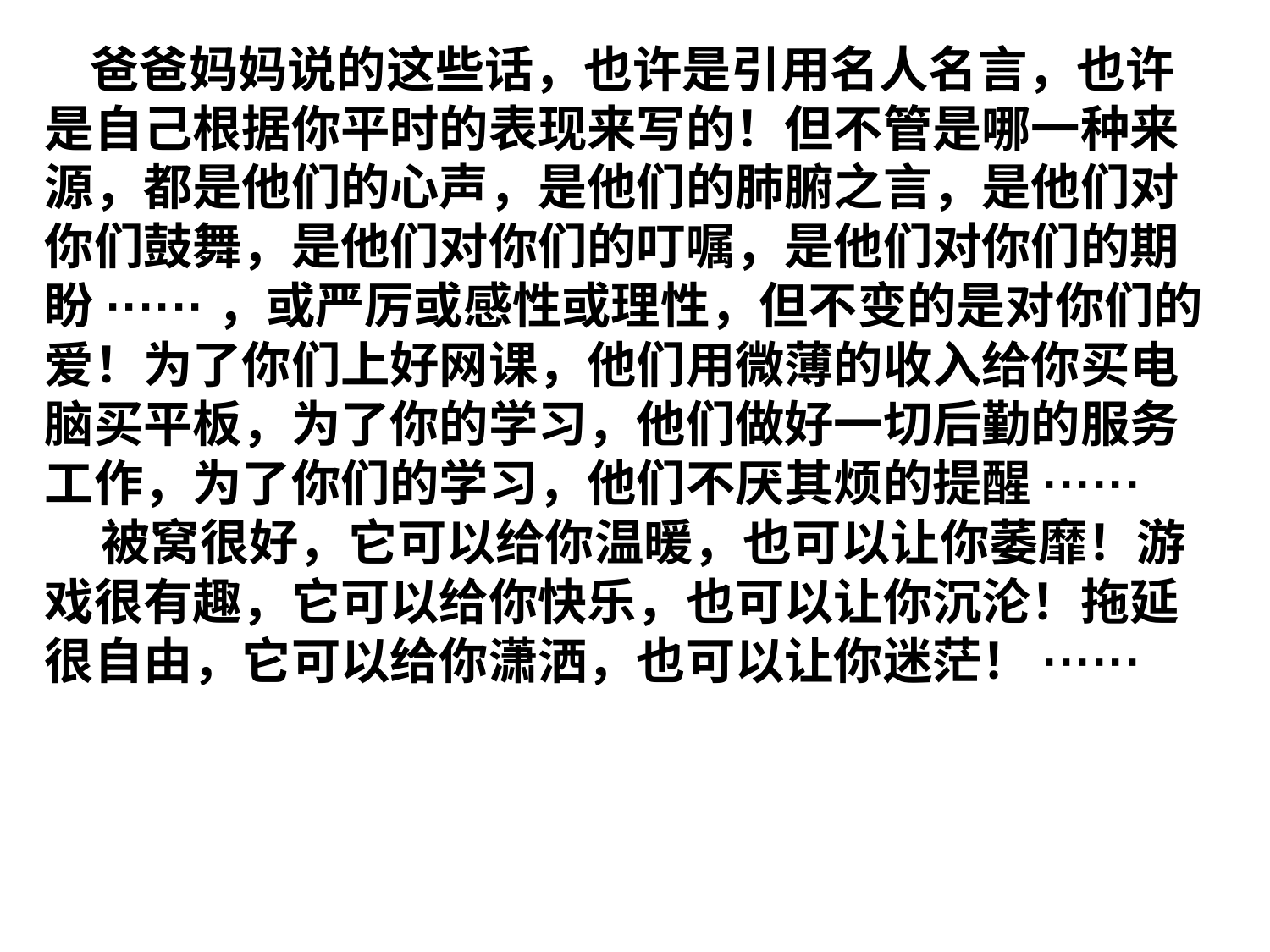

爸爸妈妈说的这些话，也许是引用名人名言，也许是自己根据你平时的表现来写的！但不管是哪一种来源，都是他们的心声，是他们的肺腑之言，是他们对你们鼓舞，是他们对你们的叮嘱，是他们对你们的期盼······，或严厉或感性或理性，但不变的是对你们的爱！为了你们上好网课，他们用微薄的收入给你买电脑买平板，为了你的学习，他们做好一切后勤的服务工作，为了你们的学习，他们不厌其烦的提醒······
    被窝很好，它可以给你温暖，也可以让你萎靡！游戏很有趣，它可以给你快乐，也可以让你沉沦！拖延很自由，它可以给你潇洒，也可以让你迷茫！······